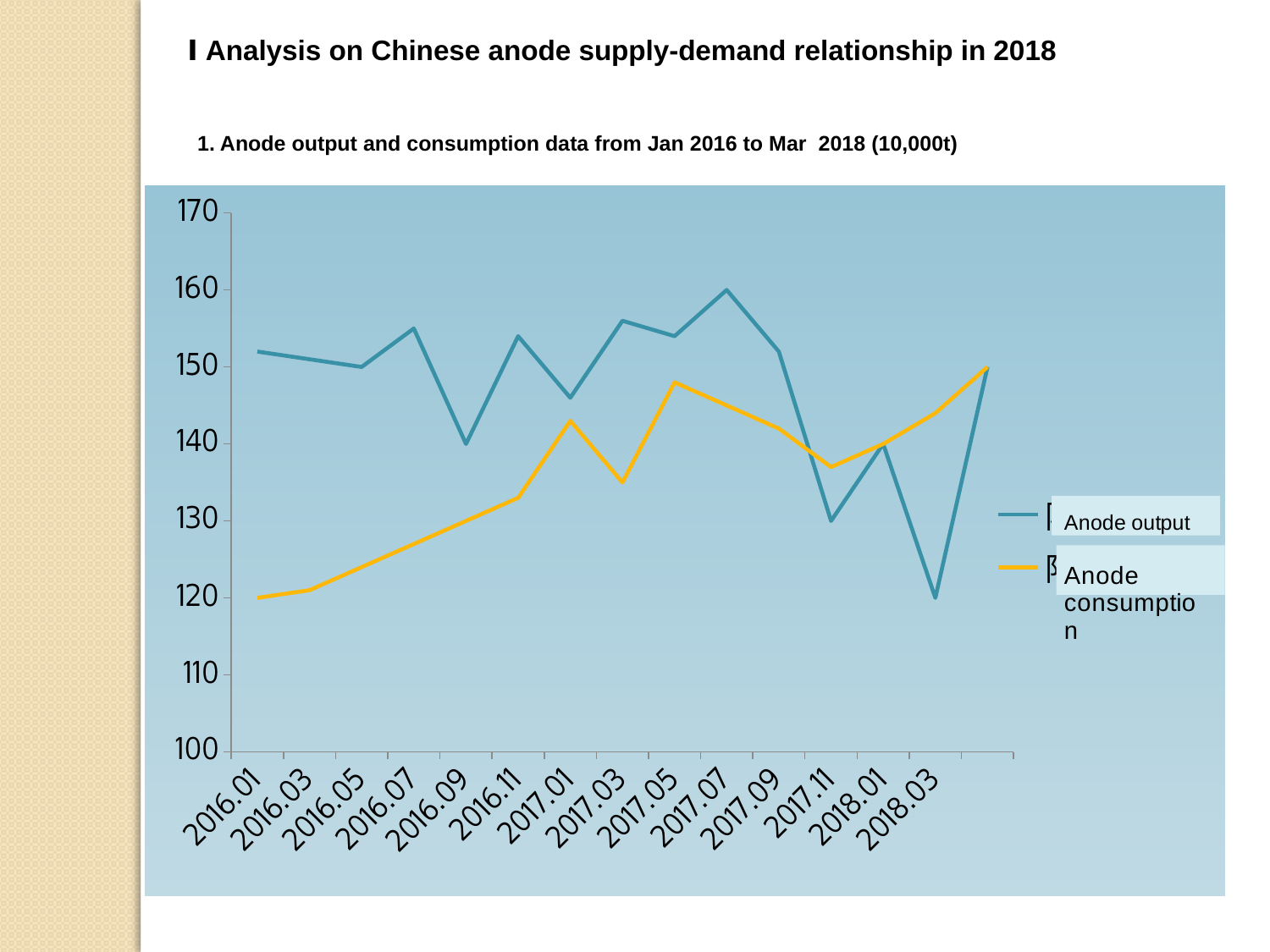

Ⅰ Analysis on Chinese anode supply-demand relationship in 2018
1. Anode output and consumption data from Jan 2016 to Mar  2018 (10,000t)

### Chart

| Category | 阳极产量 | 阳极消费量 |
|---|---|---|
| 2016.01 | 152.0 | 120.0 |
| 2016.03 | 151.0 | 121.0 |
| 2016.05 | 150.0 | 124.0 |
| 2016.07 | 155.0 | 127.0 |
| 2016.09 | 140.0 | 130.0 |
| 2016.11 | 154.0 | 133.0 |
| 2017.01 | 146.0 | 143.0 |
| 2017.03 | 156.0 | 135.0 |
| 2017.05 | 154.0 | 148.0 |
| 2017.07 | 160.0 | 145.0 |
| 2017.09 | 152.0 | 142.0 |
| 2017.11 | 130.0 | 137.0 |
| 2018.01 | 140.0 | 140.0 |
| 2018.03 | 120.0 | 144.0 |
|  | 150.0 | 150.0 |